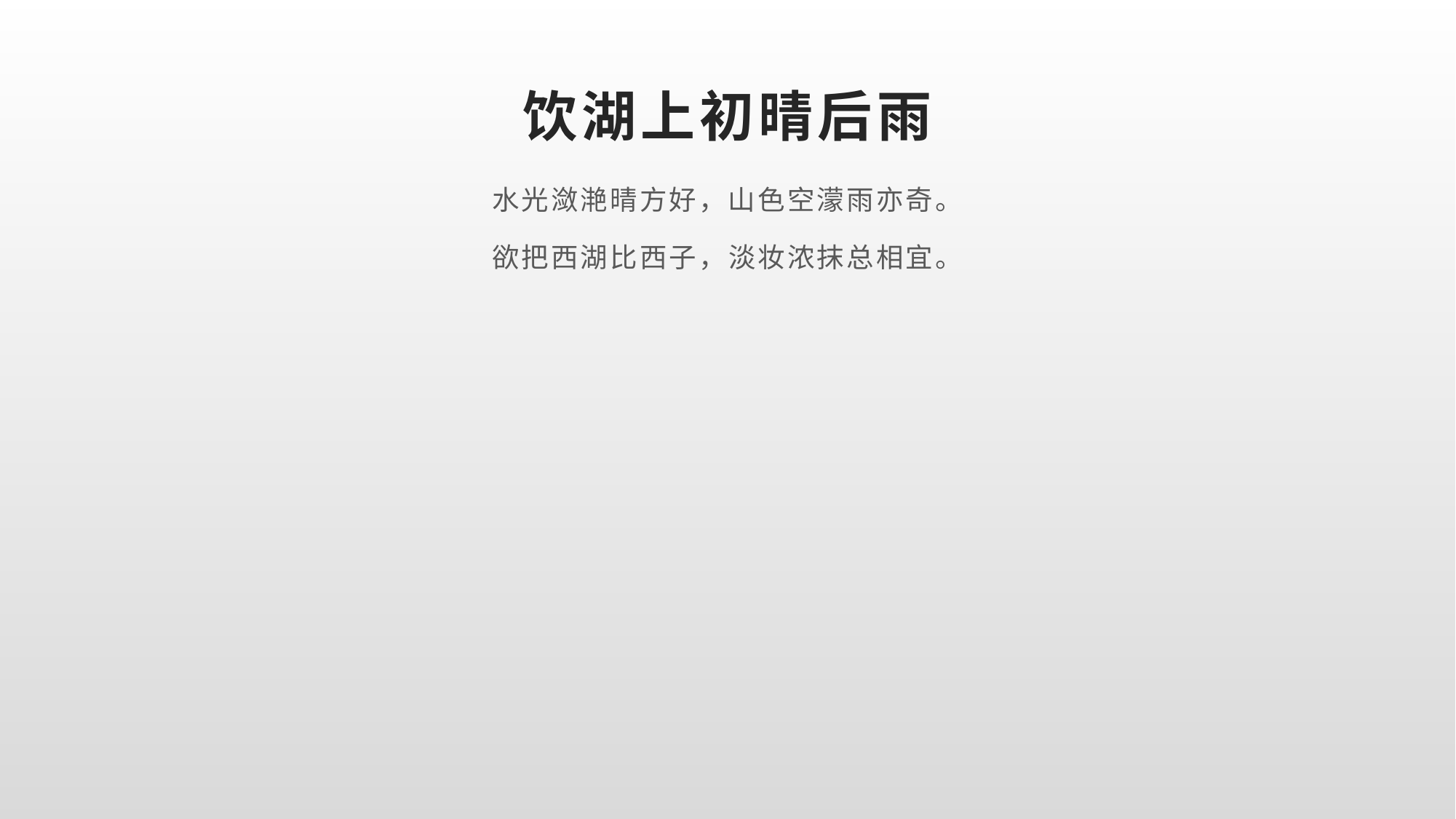

# 饮湖上初晴后雨
水光潋滟晴方好，山色空濛雨亦奇。
欲把西湖比西子，淡妆浓抹总相宜。